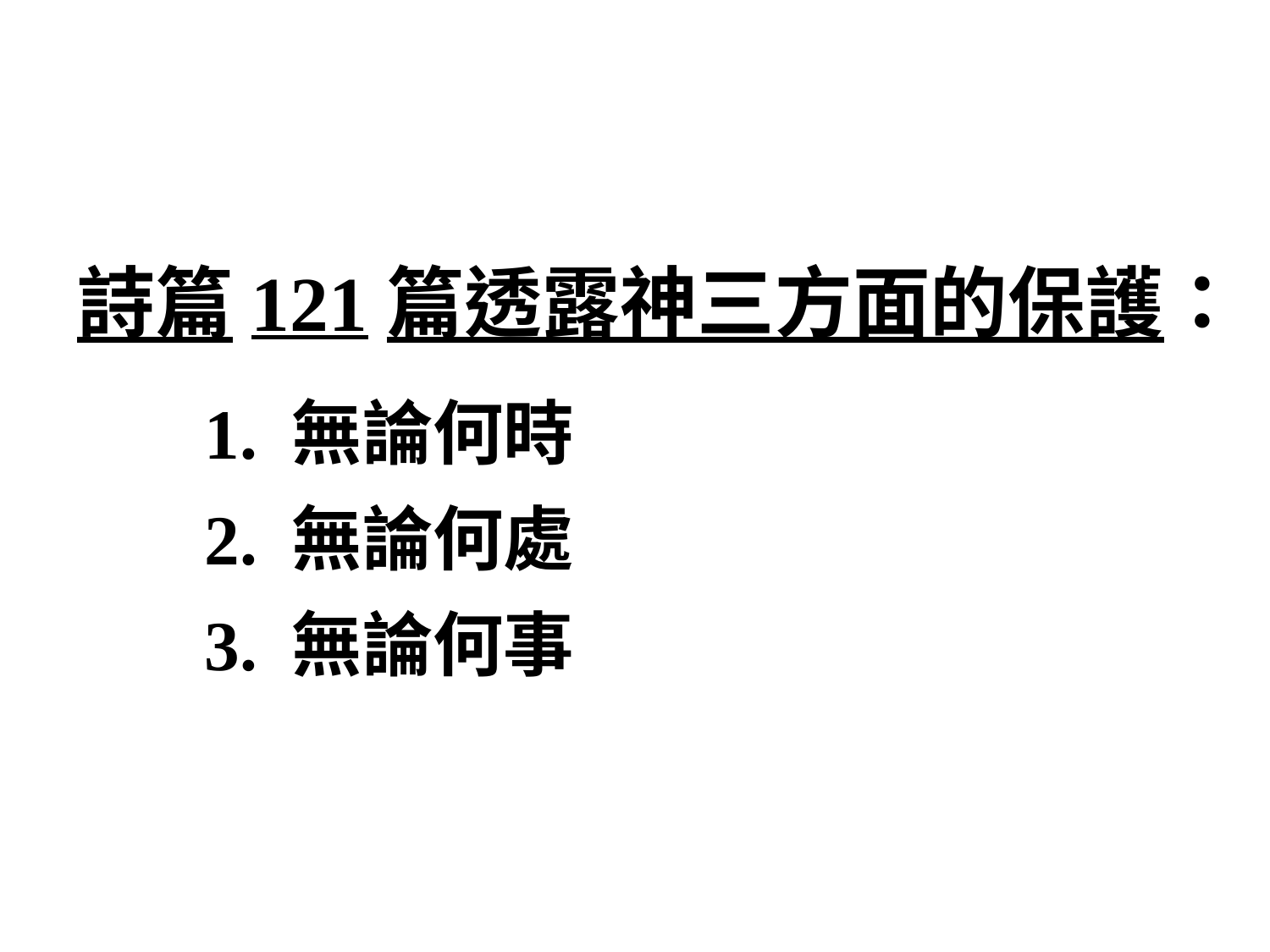

詩篇121篇透露神三方面的保護：

	1. 無論何時
	2. 無論何處
	3. 無論何事